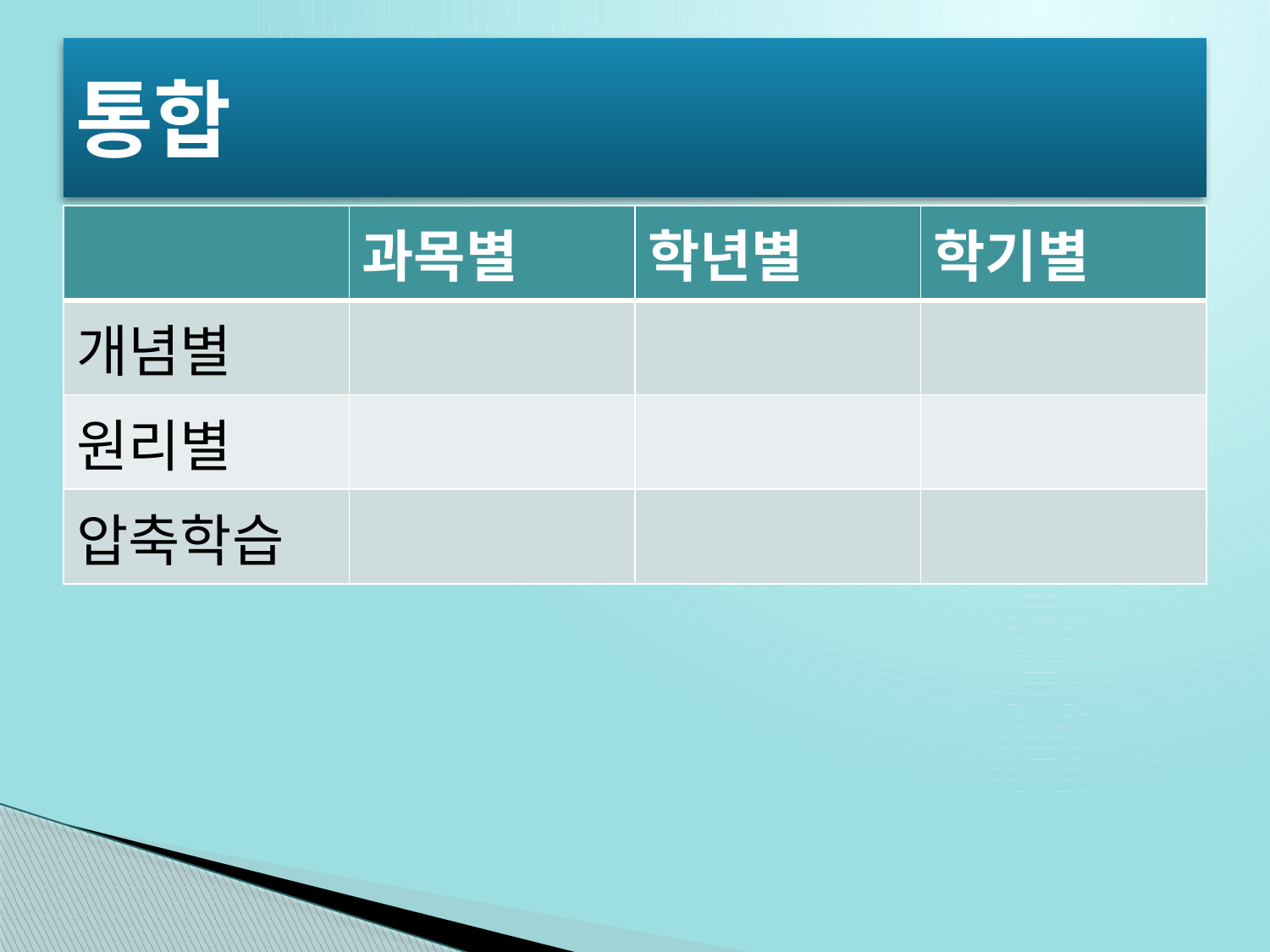

# 통합
|  | 과목별 | 학년별 | 학기별 |
| --- | --- | --- | --- |
| 개념별 |  |  |  |
| 원리별 |  |  |  |
| 압축학습 |  |  |  |